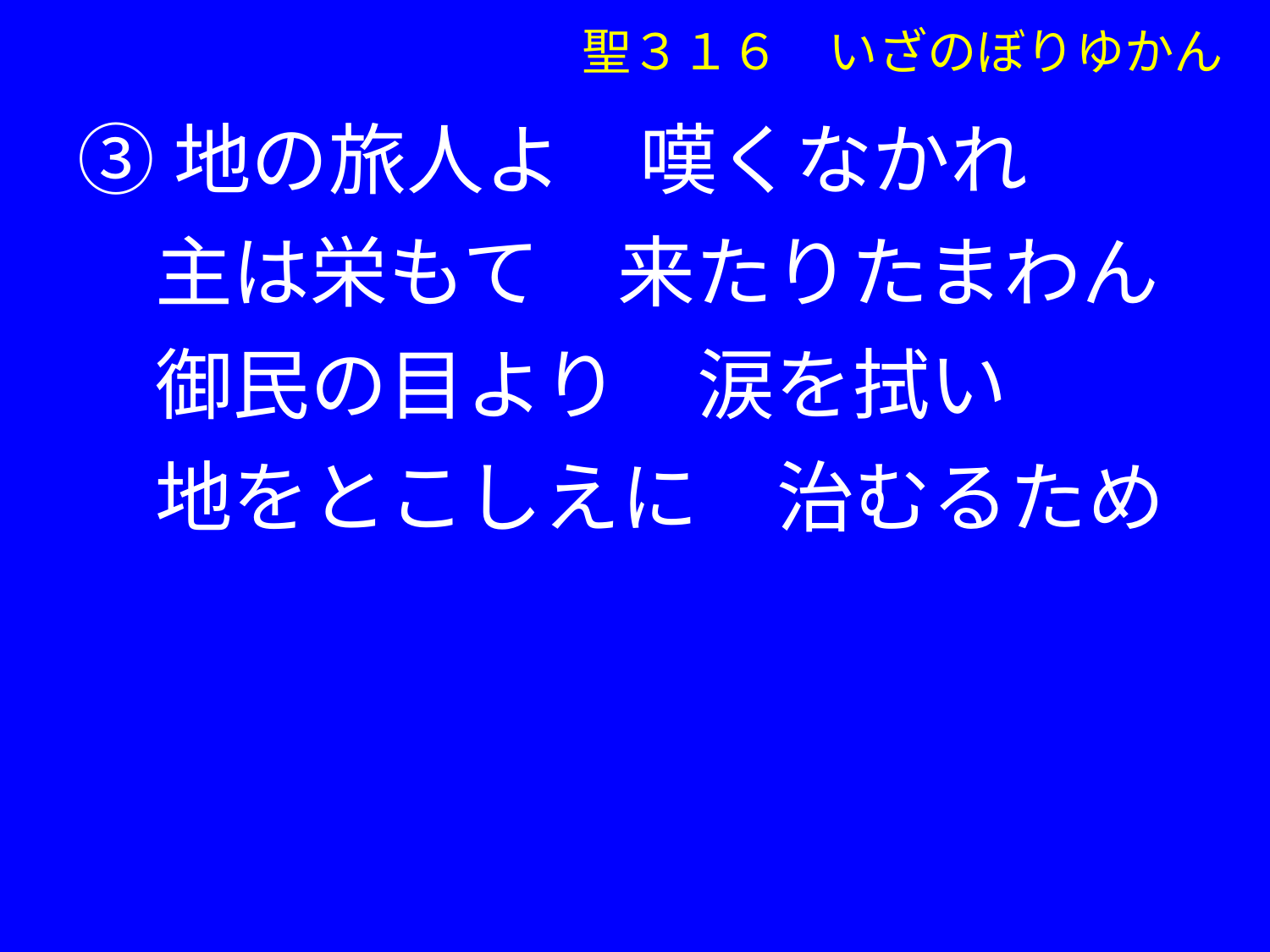

聖３１６　いざのぼりゆかん
③地の旅人よ　嘆くなかれ
　主は栄もて　来たりたまわん
　御民の目より　涙を拭い
　地をとこしえに　治むるため